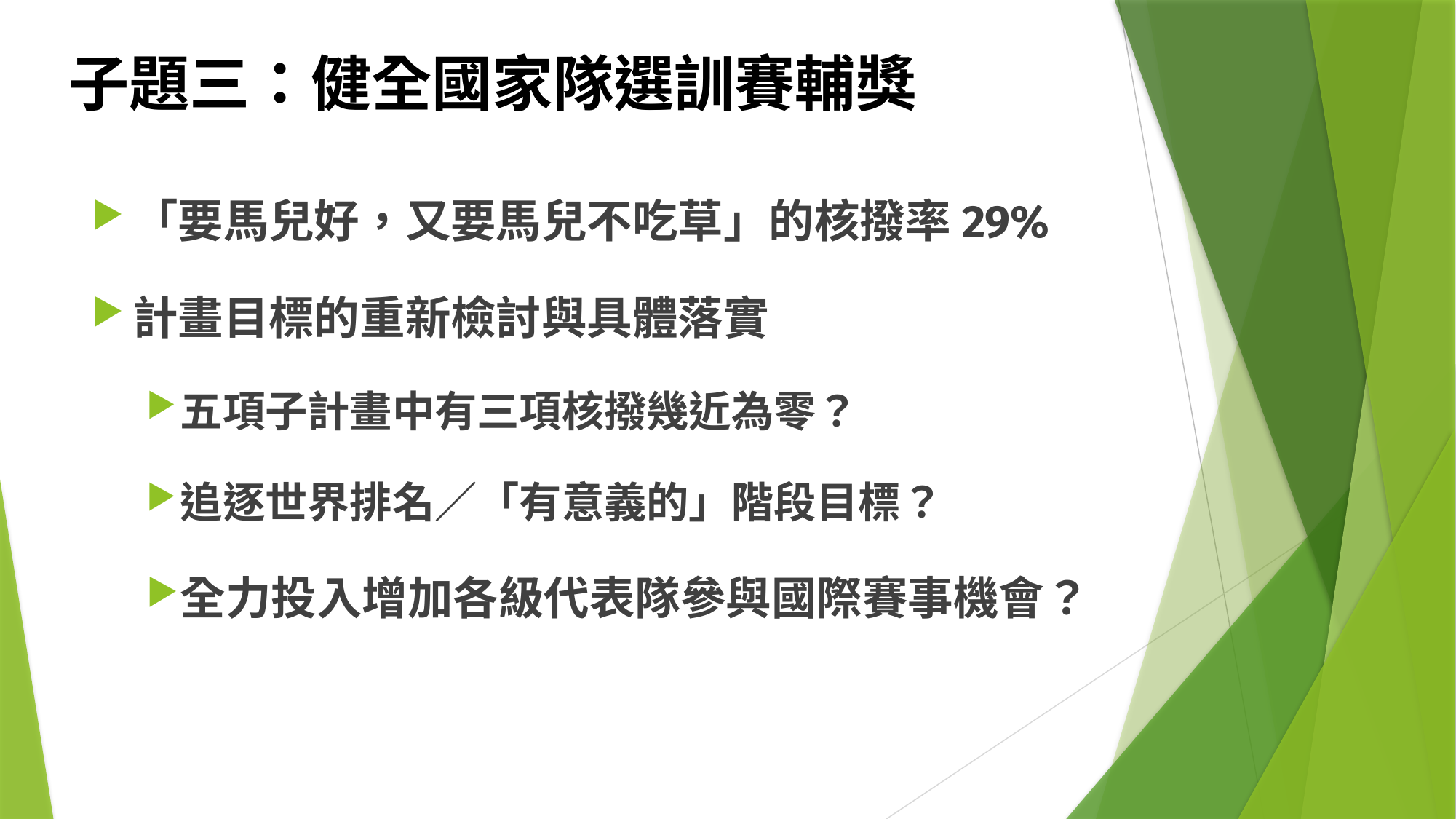

# 子題三：健全國家隊選訓賽輔獎
「要馬兒好，又要馬兒不吃草」的核撥率29%
計畫目標的重新檢討與具體落實
五項子計畫中有三項核撥幾近為零？
追逐世界排名／「有意義的」階段目標？
全力投入增加各級代表隊參與國際賽事機會？